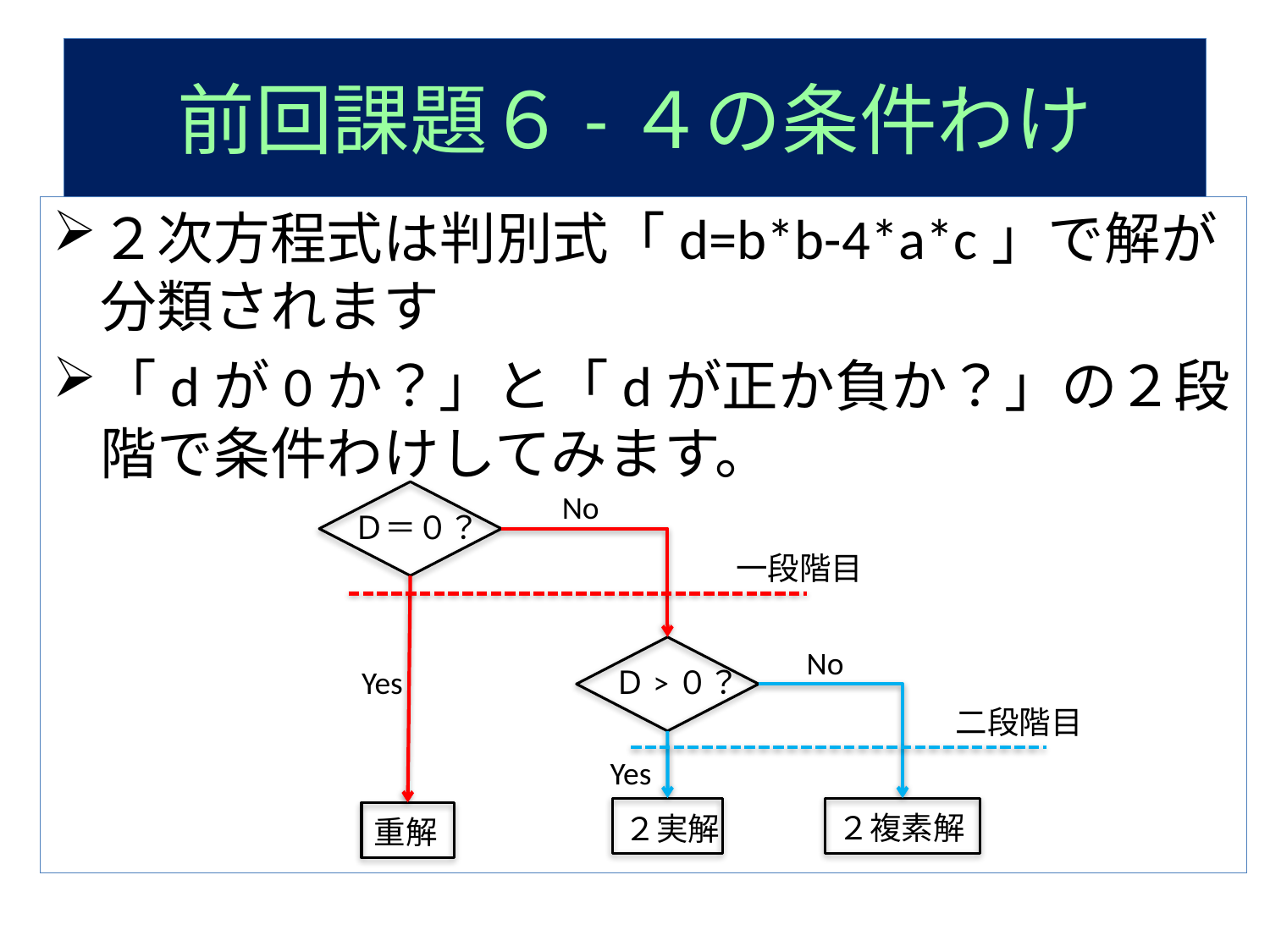

# 前回課題６-４の条件わけ
２次方程式は判別式「d=b*b-4*a*c」で解が分類されます
「dが0か？」と「dが正か負か？」の２段階で条件わけしてみます。

Ｄ＝０？
No
一段階目

 Ｄ>０？
No
Yes
二段階目
Yes

２複素解

２実解
重解